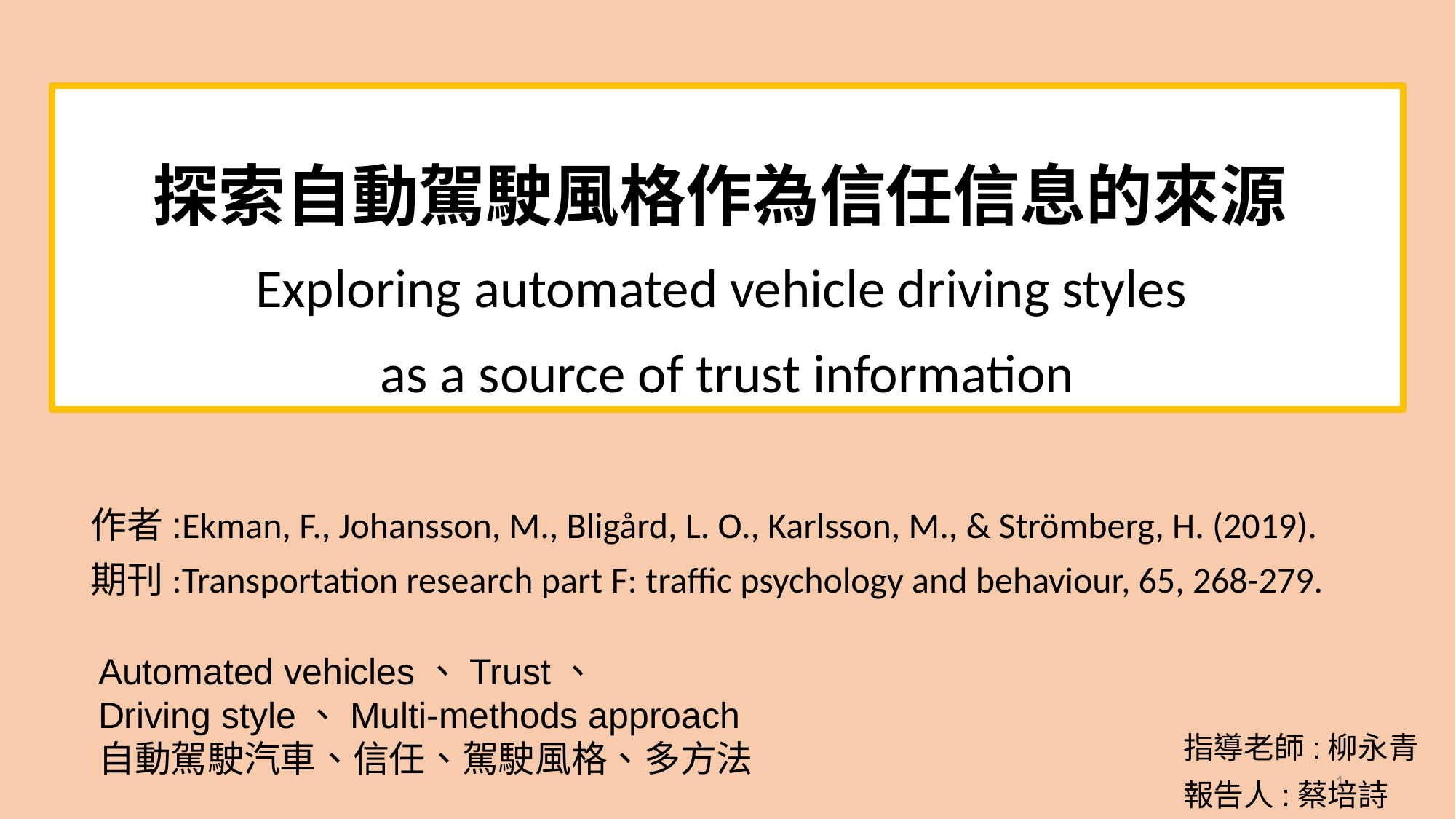

# 探索自動駕駛風格作為信任信息的來源Exploring automated vehicle driving styles as a source of trust information
作者:Ekman, F., Johansson, M., Bligård, L. O., Karlsson, M., & Strömberg, H. (2019).
期刊:Transportation research part F: traffic psychology and behaviour, 65, 268-279.
Automated vehicles、Trust、
Driving style、Multi-methods approach
自動駕駛汽車、信任、駕駛風格、多方法
指導老師:柳永青
報告人:蔡培詩
1